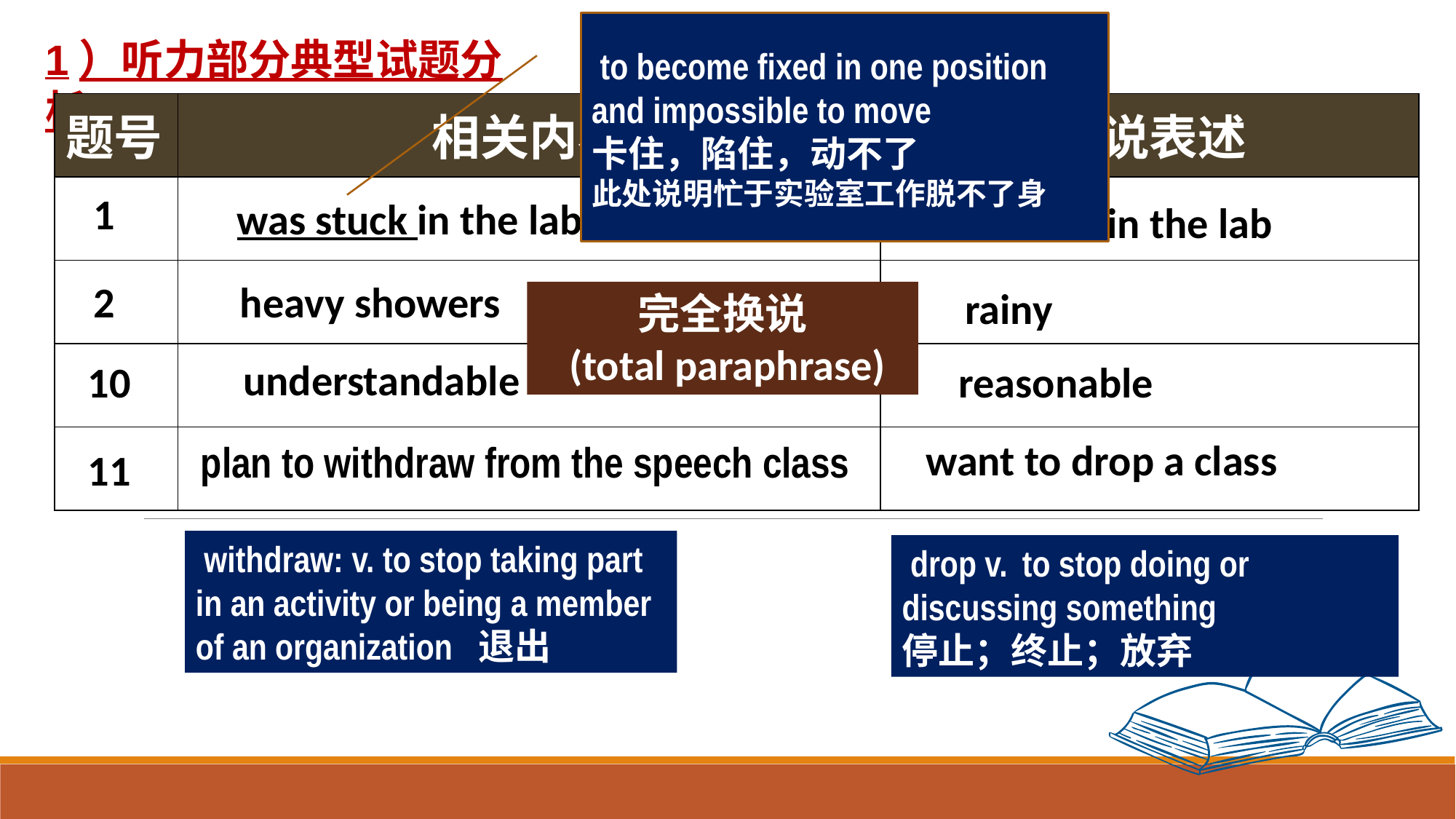

to become fixed in one position and impossible to move
卡住，陷住，动不了
此处说明忙于实验室工作脱不了身

1）听力部分典型试题分析
| 题号 | 相关内容 | 换说表述 |
| --- | --- | --- |
|  |  |  |
|  |  |  |
|  |  |  |
|  |  |  |
1
 was stuck in the lab
worked in the lab
  heavy showers
2
rainy
完全换说
 (total paraphrase)
 understandable
10
 reasonable
 want to drop a class
 plan to withdraw from the speech class
11
 withdraw: v. to stop taking part in an activity or being a member of an organization  退出
 drop v.  to stop doing or discussing something
停止；终止；放弃